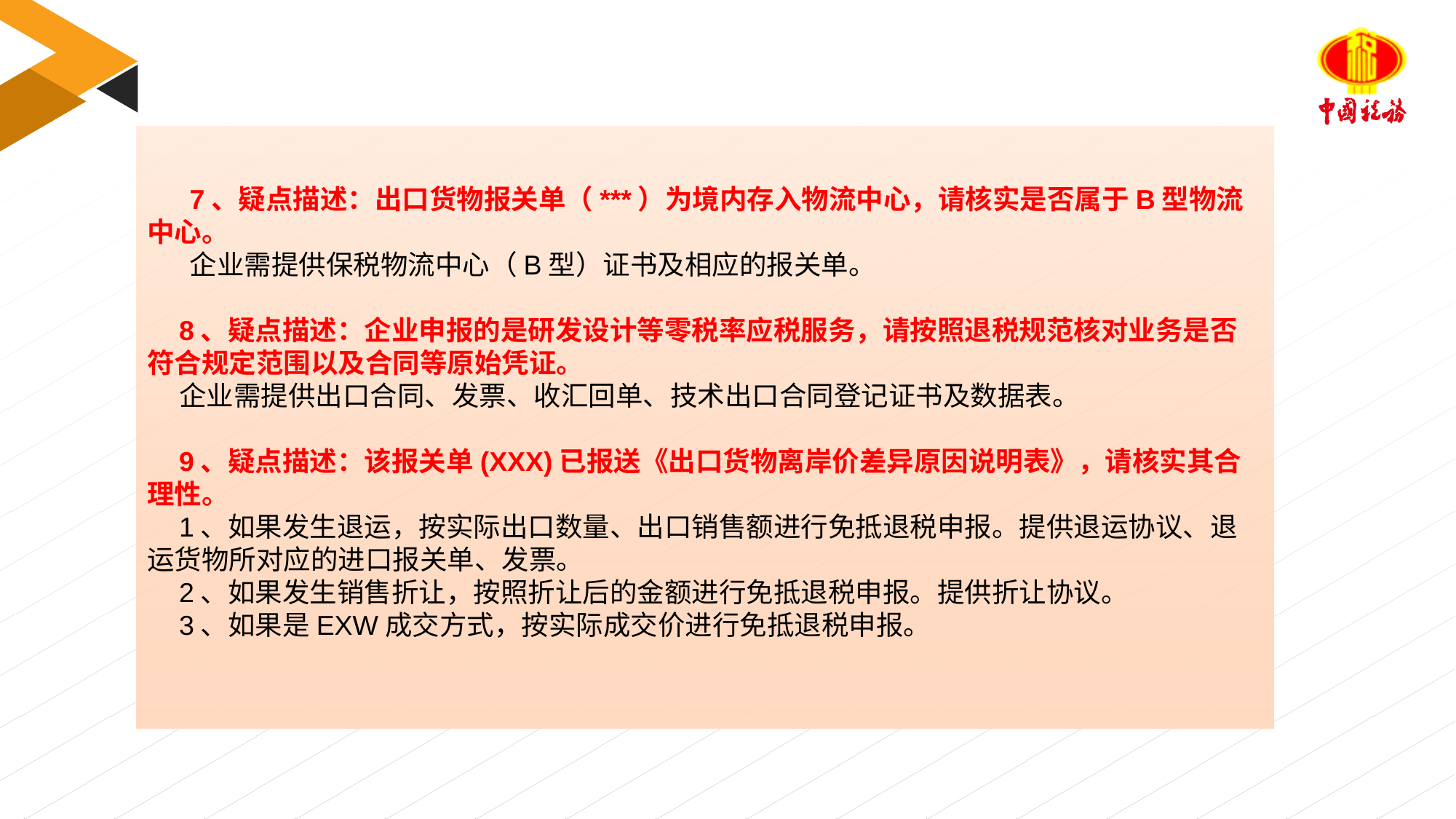

7、疑点描述：出口货物报关单（***）为境内存入物流中心，请核实是否属于B型物流中心。
企业需提供保税物流中心（B型）证书及相应的报关单。

8、疑点描述：企业申报的是研发设计等零税率应税服务，请按照退税规范核对业务是否符合规定范围以及合同等原始凭证。
企业需提供出口合同、发票、收汇回单、技术出口合同登记证书及数据表。

9、疑点描述：该报关单(XXX)已报送《出口货物离岸价差异原因说明表》，请核实其合理性。
1、如果发生退运，按实际出口数量、出口销售额进行免抵退税申报。提供退运协议、退运货物所对应的进口报关单、发票。
2、如果发生销售折让，按照折让后的金额进行免抵退税申报。提供折让协议。
3、如果是EXW成交方式，按实际成交价进行免抵退税申报。